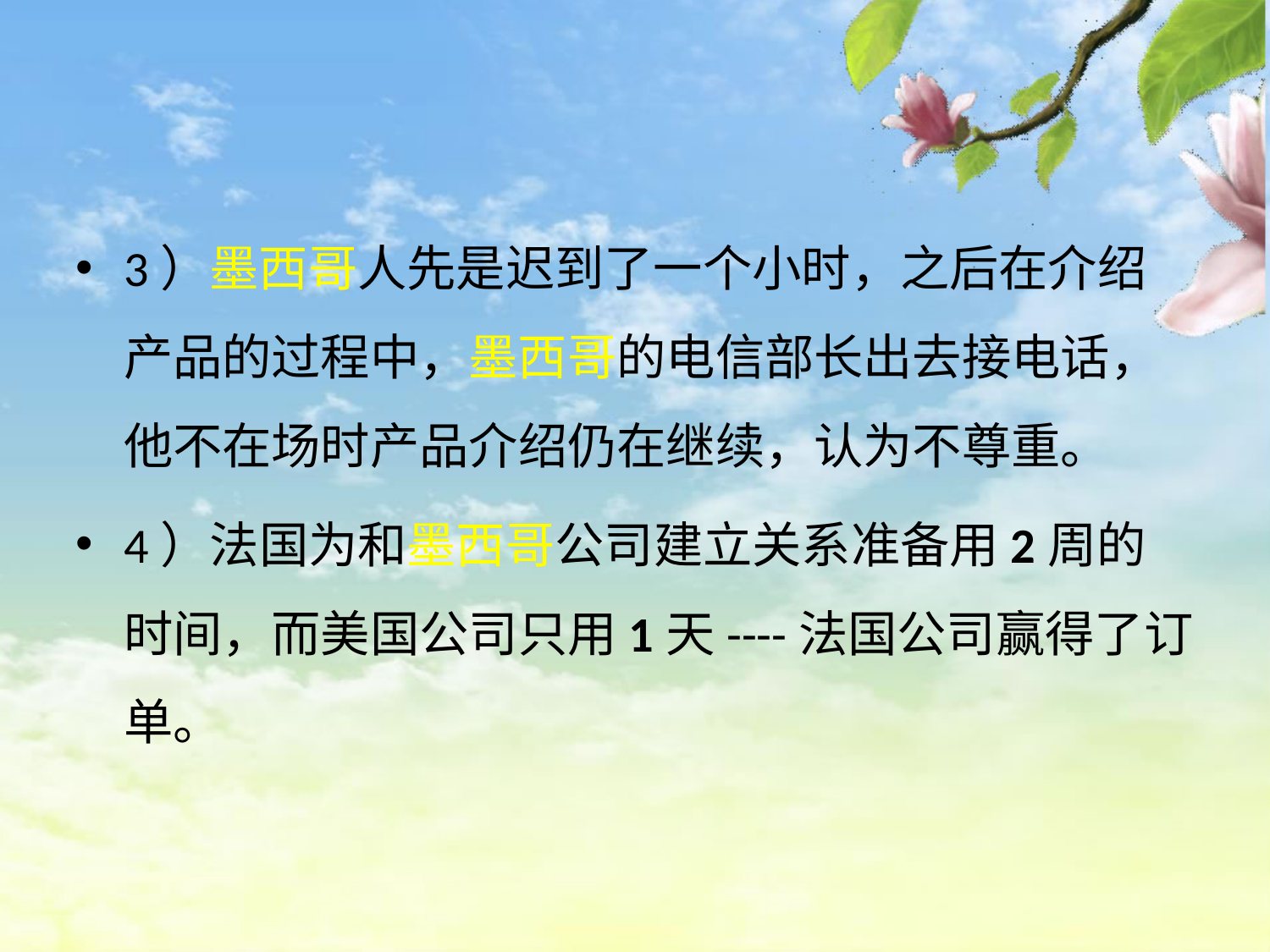

3）墨西哥人先是迟到了一个小时，之后在介绍产品的过程中，墨西哥的电信部长出去接电话，他不在场时产品介绍仍在继续，认为不尊重。
4）法国为和墨西哥公司建立关系准备用2周的时间，而美国公司只用1天----法国公司赢得了订单。